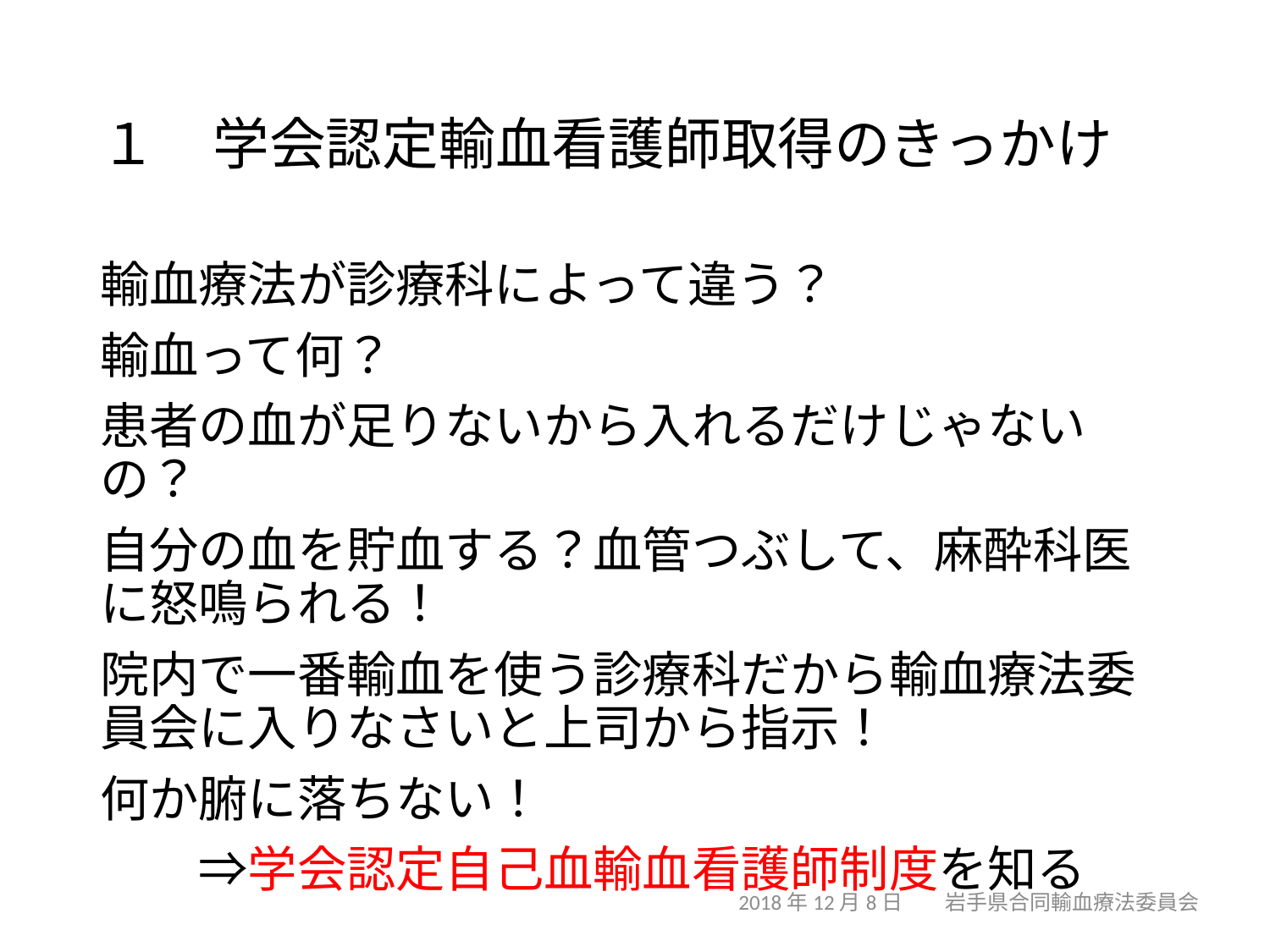

# １　学会認定輸血看護師取得のきっかけ
輸血療法が診療科によって違う？
輸血って何？
患者の血が足りないから入れるだけじゃないの？
自分の血を貯血する？血管つぶして、麻酔科医に怒鳴られる！
院内で一番輸血を使う診療科だから輸血療法委員会に入りなさいと上司から指示！
何か腑に落ちない！
　　⇒学会認定自己血輸血看護師制度を知る
2018年12月8日　　岩手県合同輸血療法委員会